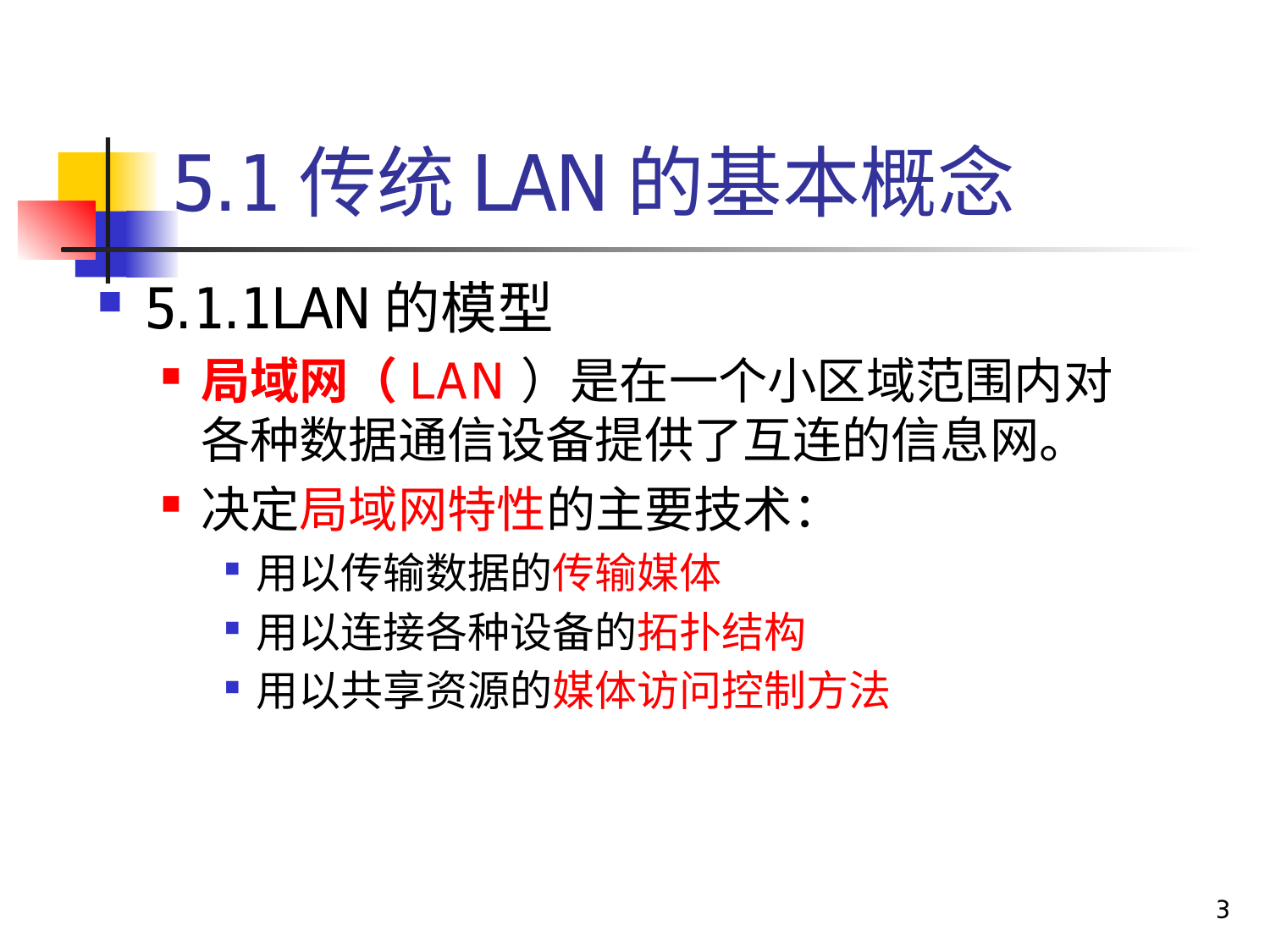

# 5.1传统LAN的基本概念
5.1.1LAN的模型
局域网（LAN）是在一个小区域范围内对各种数据通信设备提供了互连的信息网。
决定局域网特性的主要技术：
用以传输数据的传输媒体
用以连接各种设备的拓扑结构
用以共享资源的媒体访问控制方法
3